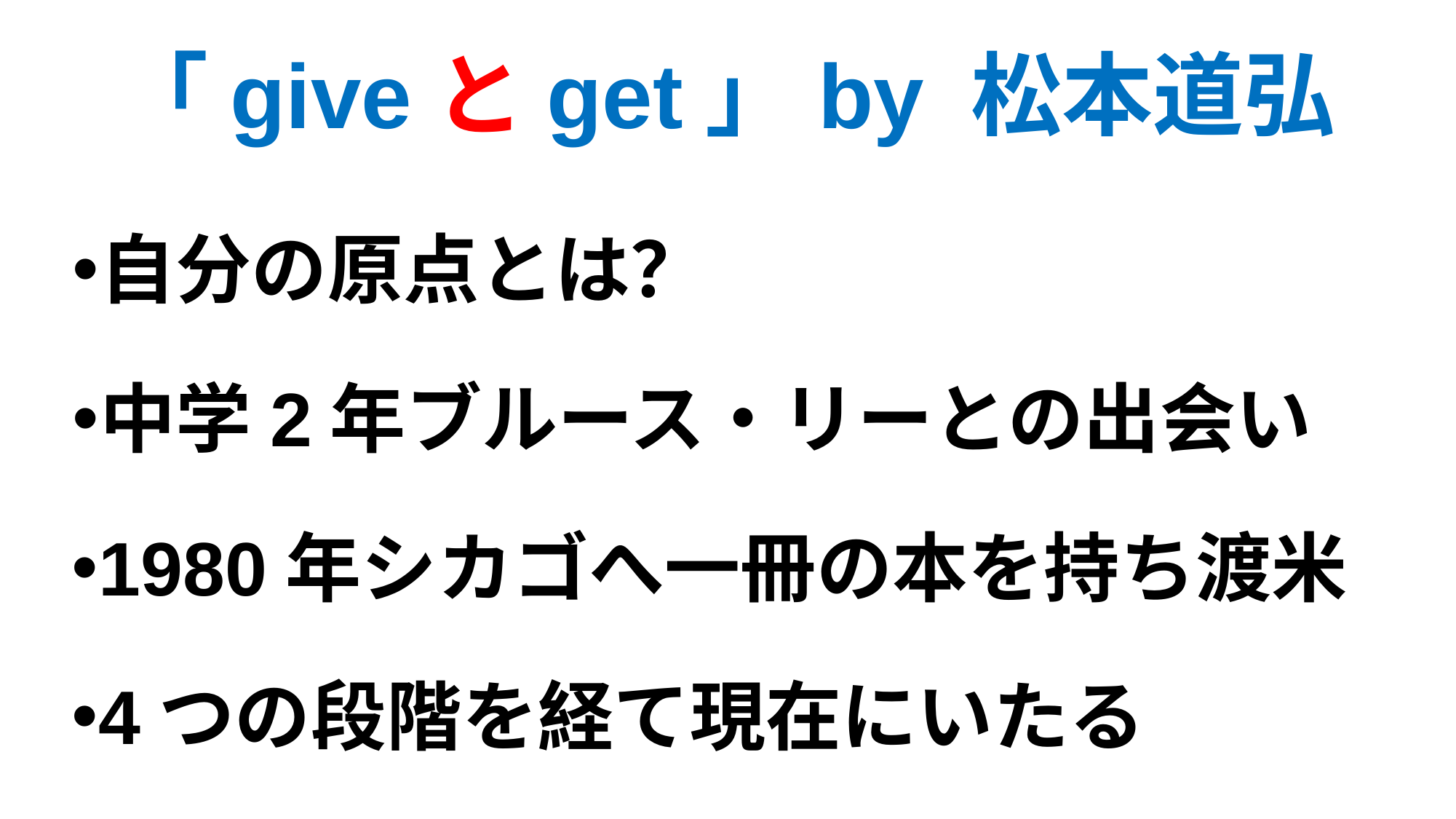

「giveとget」by 松本道弘
自分の原点とは？
中学2年ブルース・リーとの出会い
1980年シカゴへ一冊の本を持ち渡米
4つの段階を経て現在にいたる